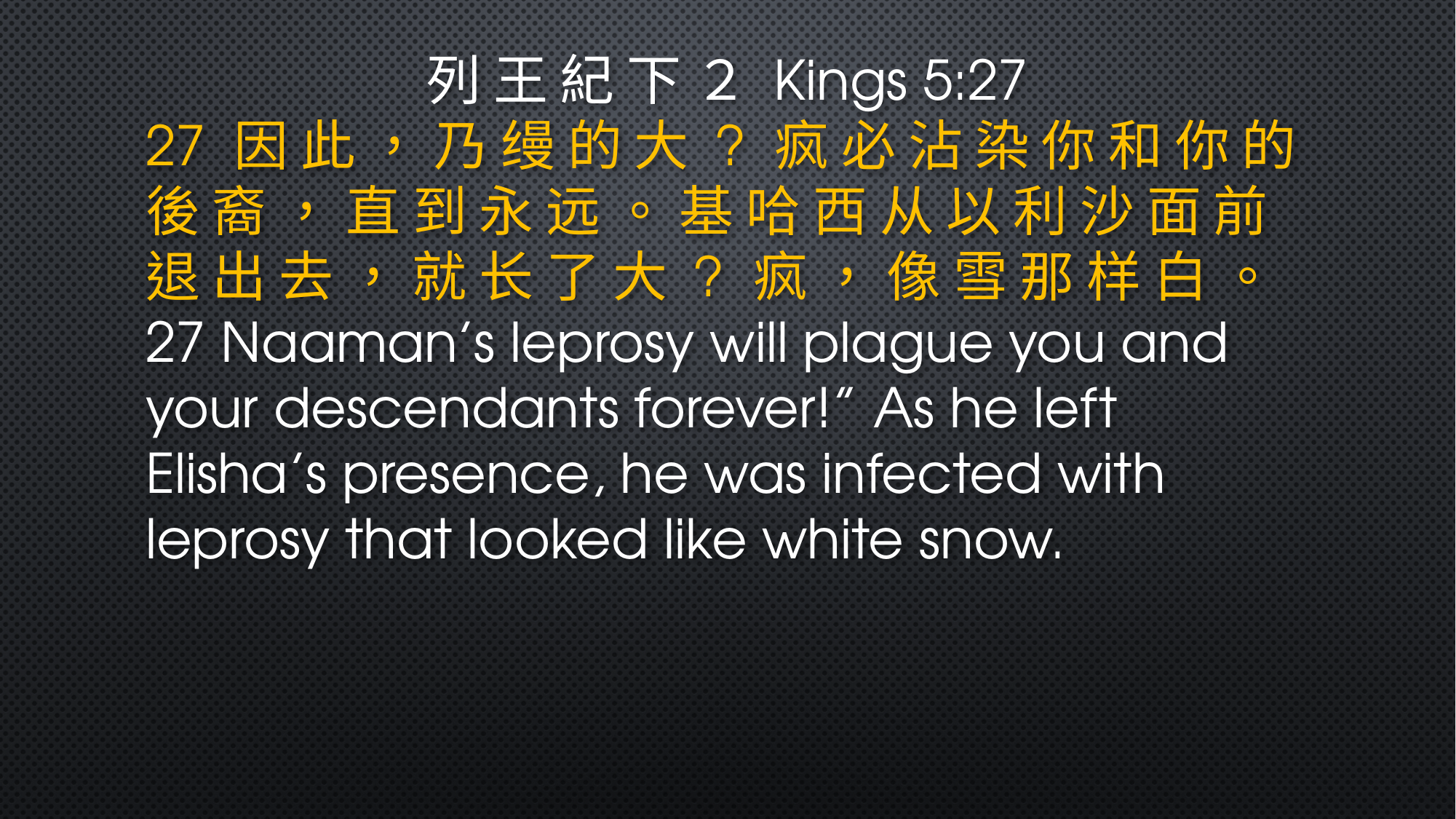

列 王 紀 下 ２ Kings 5:27
27 因 此 ， 乃 缦 的 大 ? 疯 必 沾 染 你 和 你 的 後 裔 ， 直 到 永 远 。 基 哈 西 从 以 利 沙 面 前 退 出 去 ， 就 长 了 大 ? 疯 ， 像 雪 那 样 白 。
27 Naaman’s leprosy will plague you and your descendants forever!” As he left Elisha’s presence, he was infected with leprosy that looked like white snow.